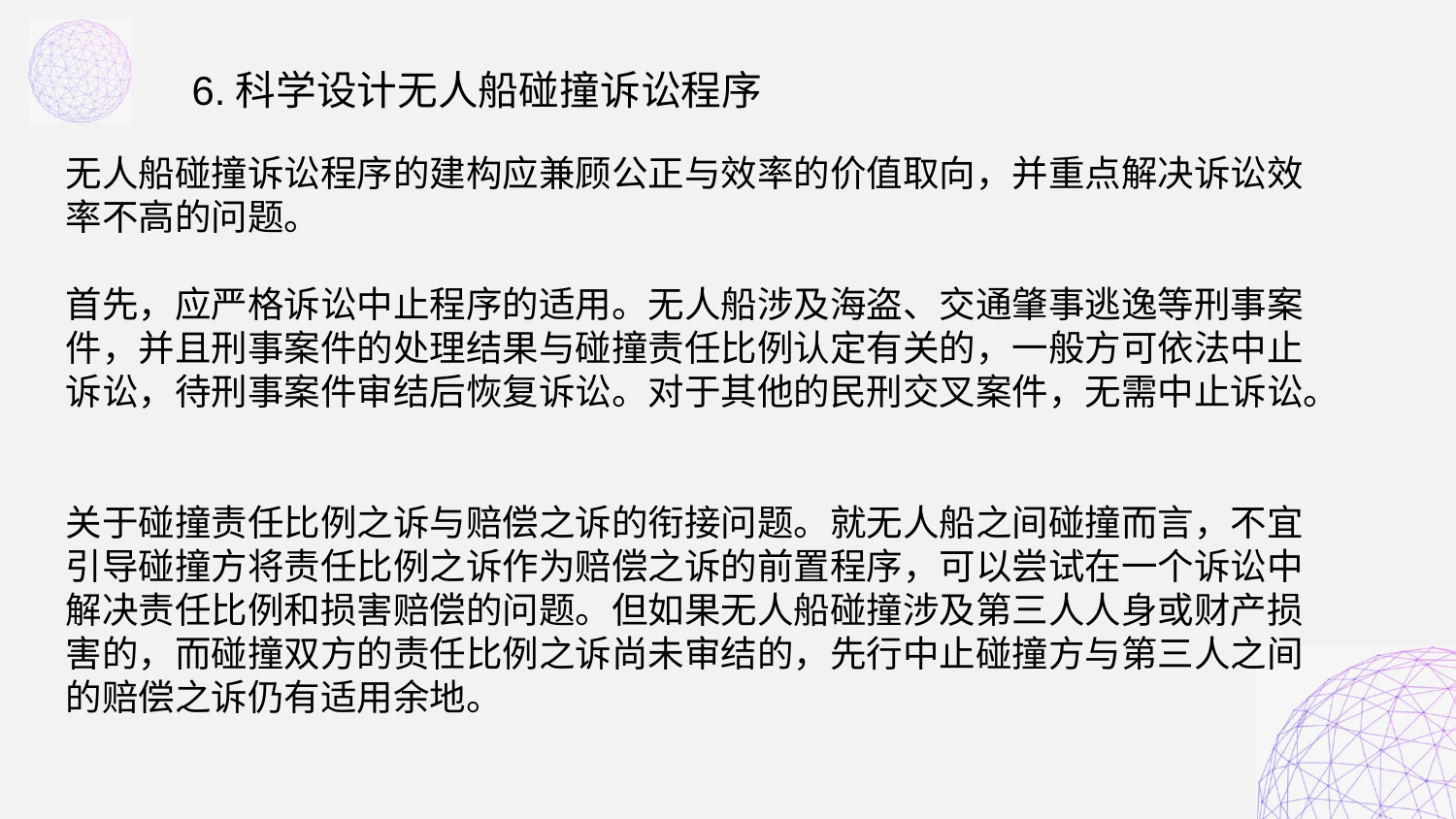

6.科学设计无人船碰撞诉讼程序
无人船碰撞诉讼程序的建构应兼顾公正与效率的价值取向，并重点解决诉讼效率不高的问题。

首先，应严格诉讼中止程序的适用。无人船涉及海盗、交通肇事逃逸等刑事案件，并且刑事案件的处理结果与碰撞责任比例认定有关的，一般方可依法中止诉讼，待刑事案件审结后恢复诉讼。对于其他的民刑交叉案件，无需中止诉讼。

关于碰撞责任比例之诉与赔偿之诉的衔接问题。就无人船之间碰撞而言，不宜引导碰撞方将责任比例之诉作为赔偿之诉的前置程序，可以尝试在一个诉讼中解决责任比例和损害赔偿的问题。但如果无人船碰撞涉及第三人人身或财产损害的，而碰撞双方的责任比例之诉尚未审结的，先行中止碰撞方与第三人之间的赔偿之诉仍有适用余地。